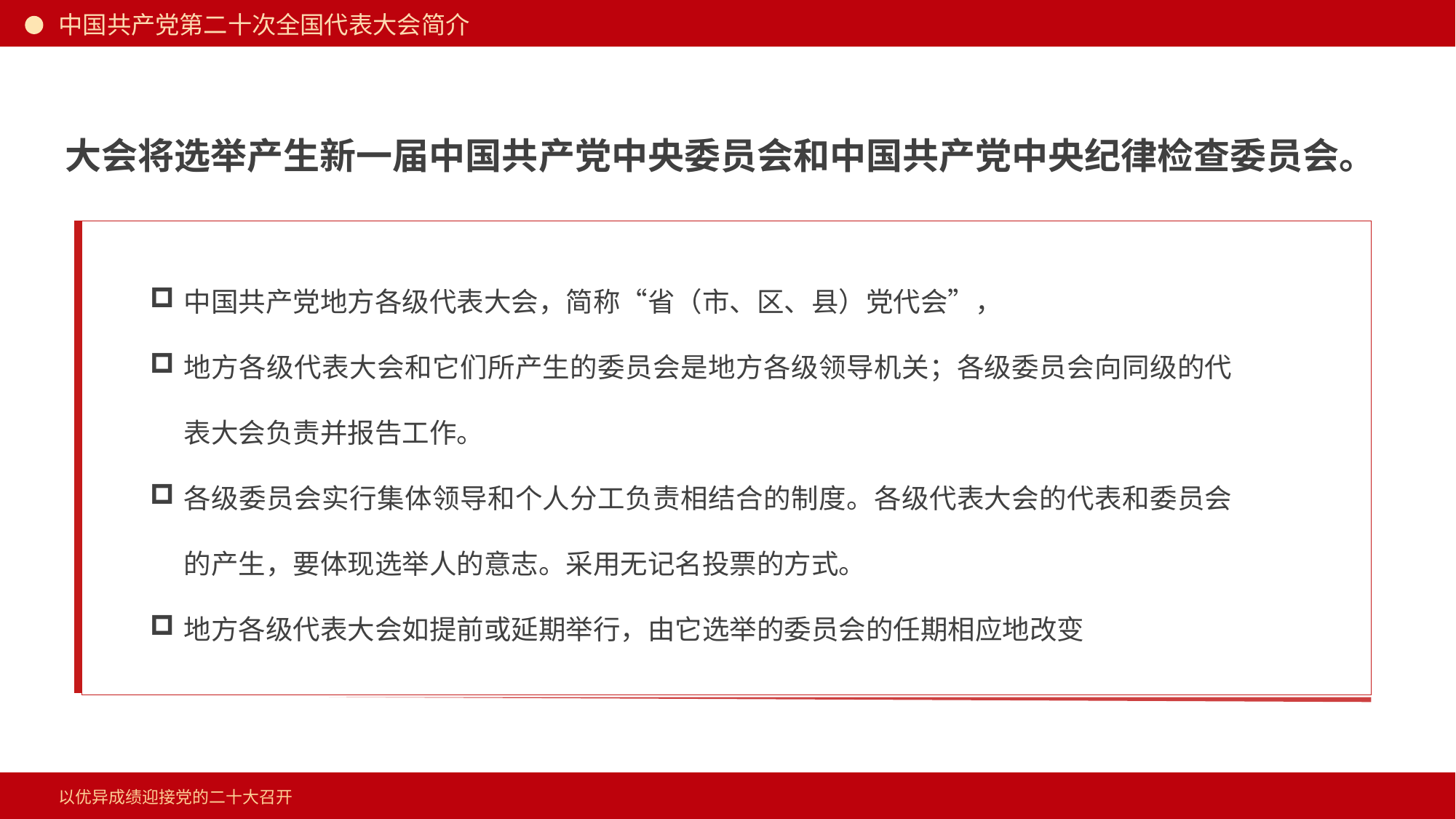

大会将选举产生新一届中国共产党中央委员会和中国共产党中央纪律检查委员会。

中国共产党地方各级代表大会，简称“省（市、区、县）党代会”，
地方各级代表大会和它们所产生的委员会是地方各级领导机关；各级委员会向同级的代表大会负责并报告工作。
各级委员会实行集体领导和个人分工负责相结合的制度。各级代表大会的代表和委员会的产生，要体现选举人的意志。采用无记名投票的方式。
地方各级代表大会如提前或延期举行，由它选举的委员会的任期相应地改变